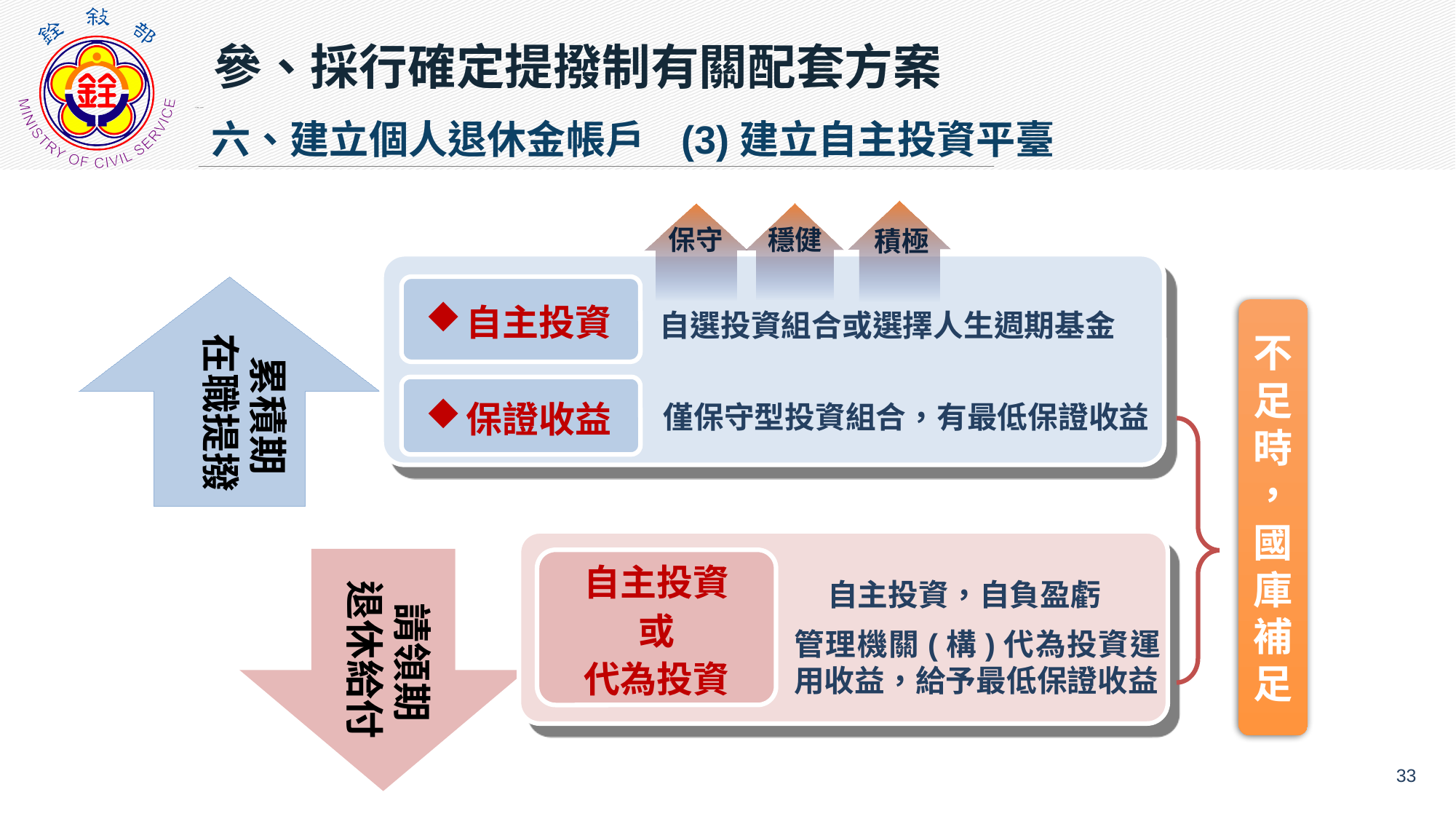

參、採行確定提撥制有關配套方案
六、建立個人退休金帳戶   (3)建立自主投資平臺

保守
穩健
積極

自主投資
自選投資組合或選擇人生週期基金
保證收益
僅保守型投資組合，有最低保證收益

不足時
，國庫補足
累積期
在職提撥

自主投資
或
代為投資
管理機關(構)代為投資運用收益，給予最低保證收益
自主投資，自負盈虧
請領期
退休給付